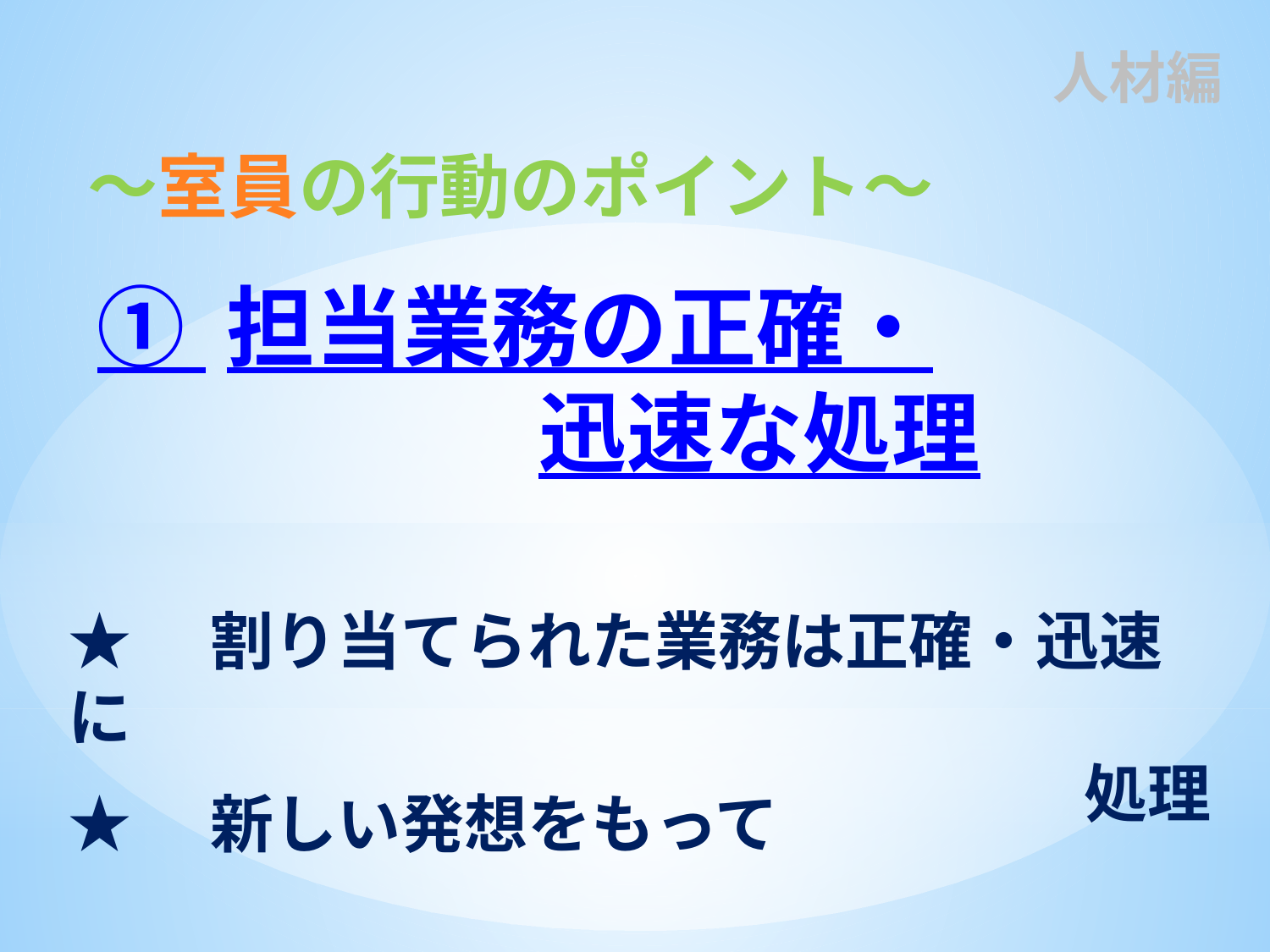

人材編
～室員の行動のポイント～
① 担当業務の正確・
　　　　　迅速な処理
★　割り当てられた業務は正確・迅速に
　　　　　　　　　　　　　　　　処理
★　新しい発想をもって